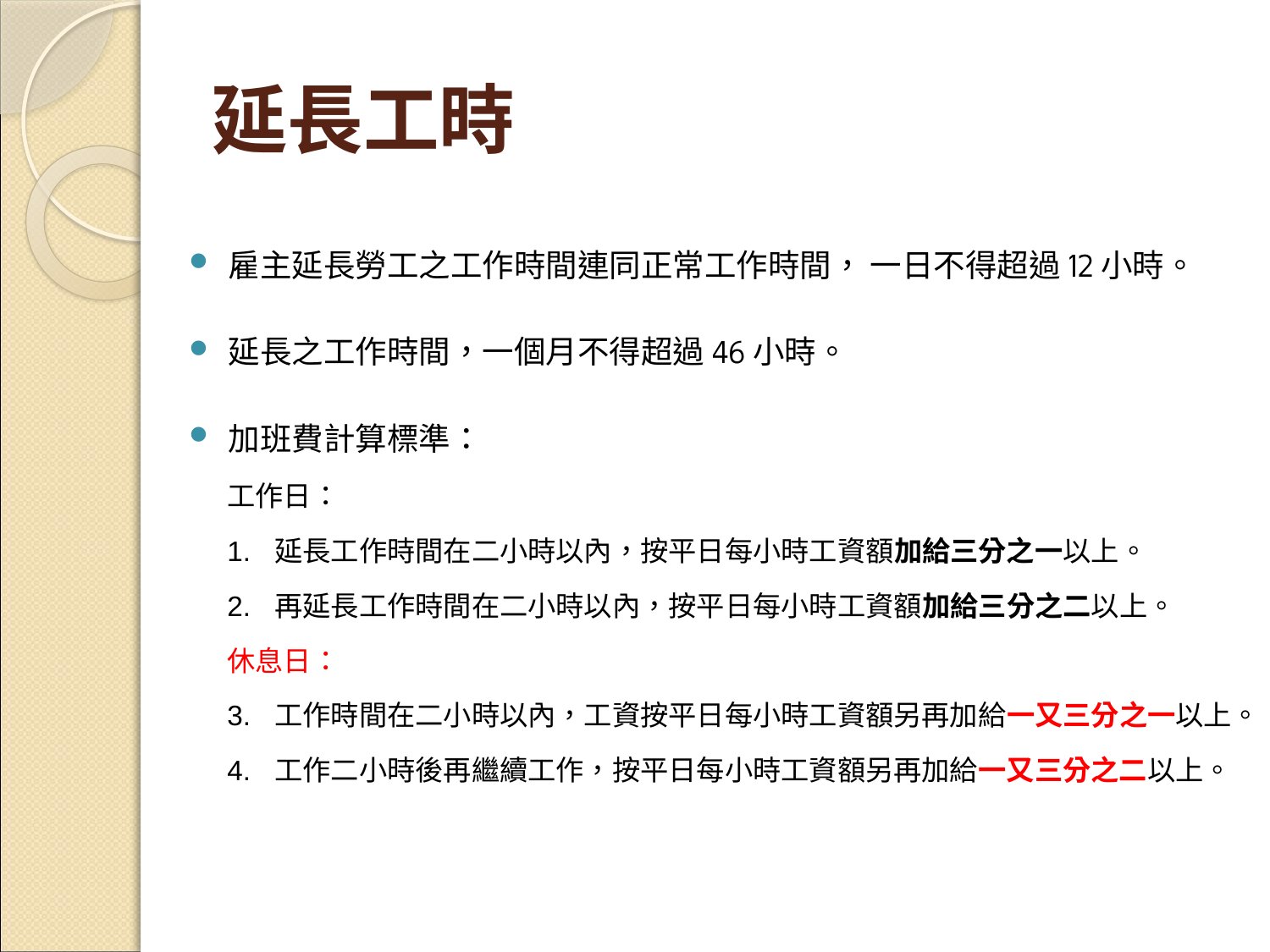

# 延長工時
雇主延長勞工之工作時間連同正常工作時間， 一日不得超過12小時。
延長之工作時間，一個月不得超過46小時。
加班費計算標準：
工作日：
延長工作時間在二小時以內，按平日每小時工資額加給三分之一以上。
再延長工作時間在二小時以內，按平日每小時工資額加給三分之二以上。
休息日：
工作時間在二小時以內，工資按平日每小時工資額另再加給一又三分之一以上。
工作二小時後再繼續工作，按平日每小時工資額另再加給一又三分之二以上。